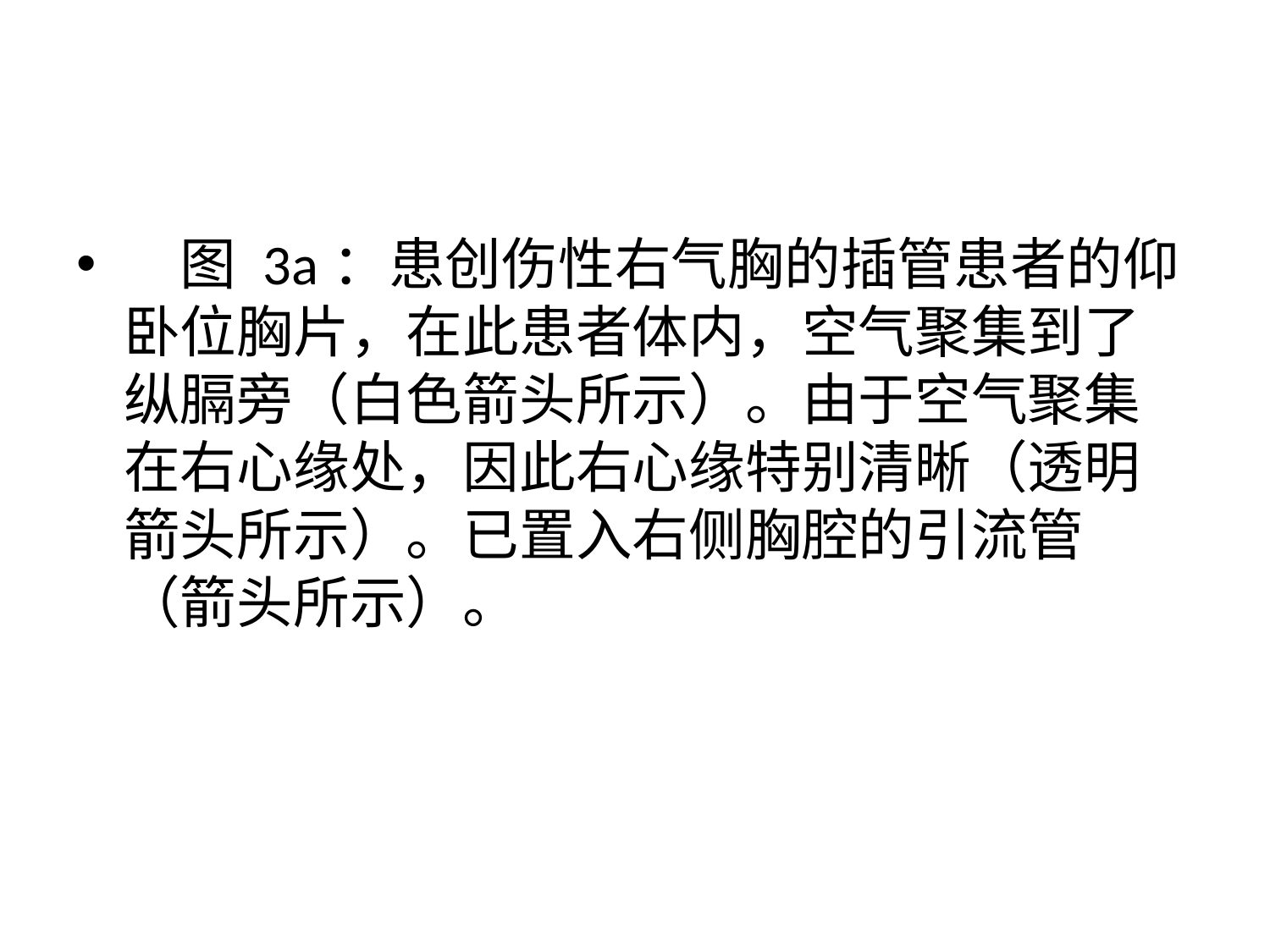

#
　图 3a：患创伤性右气胸的插管患者的仰卧位胸片，在此患者体内，空气聚集到了纵膈旁（白色箭头所示）。由于空气聚集在右心缘处，因此右心缘特别清晰（透明箭头所示）。已置入右侧胸腔的引流管（箭头所示）。